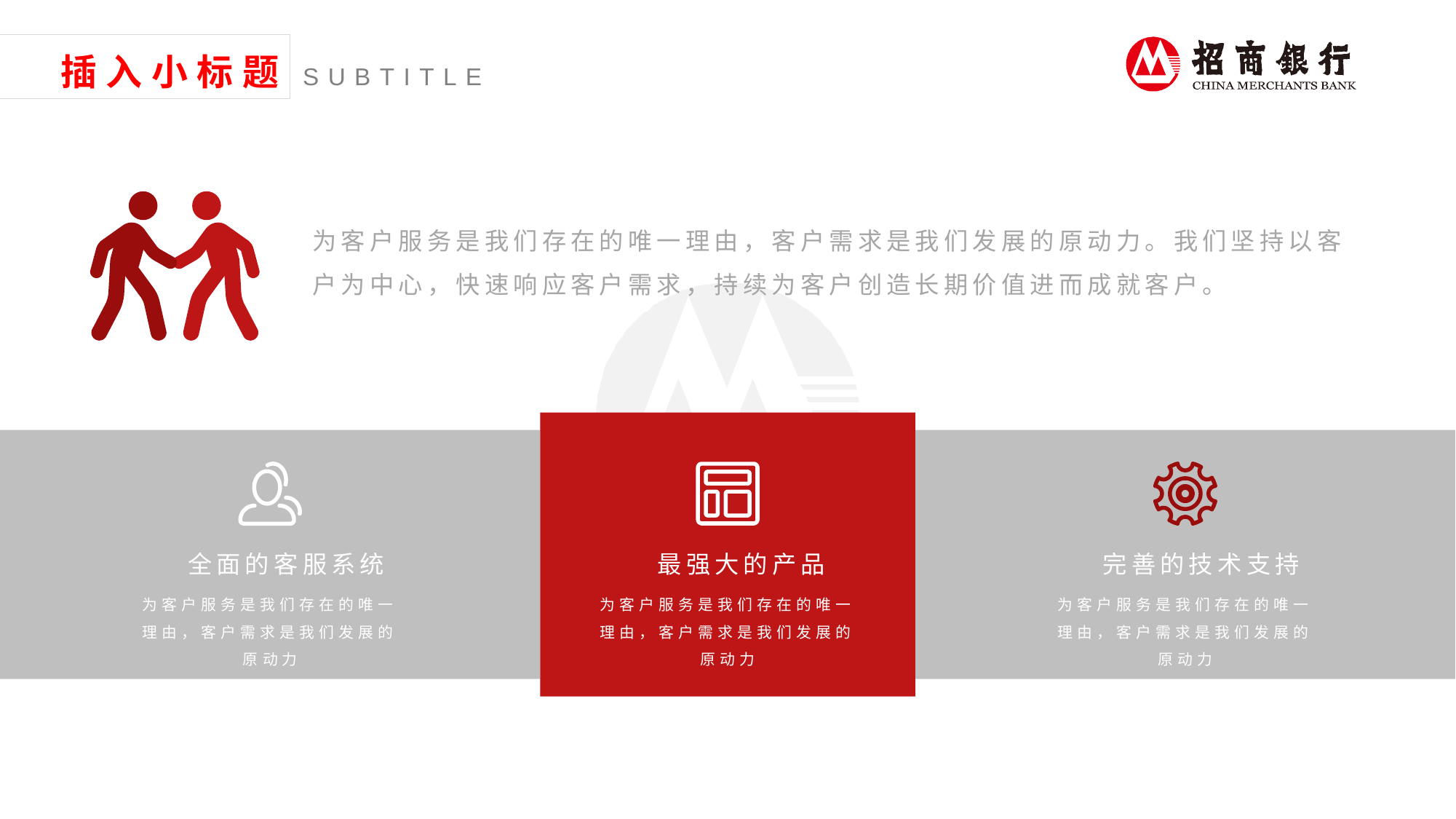

插入小标题
SUBTITLE

为客户服务是我们存在的唯一理由，客户需求是我们发展的原动力。我们坚持以客户为中心，快速响应客户需求，持续为客户创造长期价值进而成就客户。

全面的客服系统
为客户服务是我们存在的唯一理由，客户需求是我们发展的原动力

完善的技术支持
为客户服务是我们存在的唯一理由，客户需求是我们发展的原动力

最强大的产品
为客户服务是我们存在的唯一理由，客户需求是我们发展的原动力